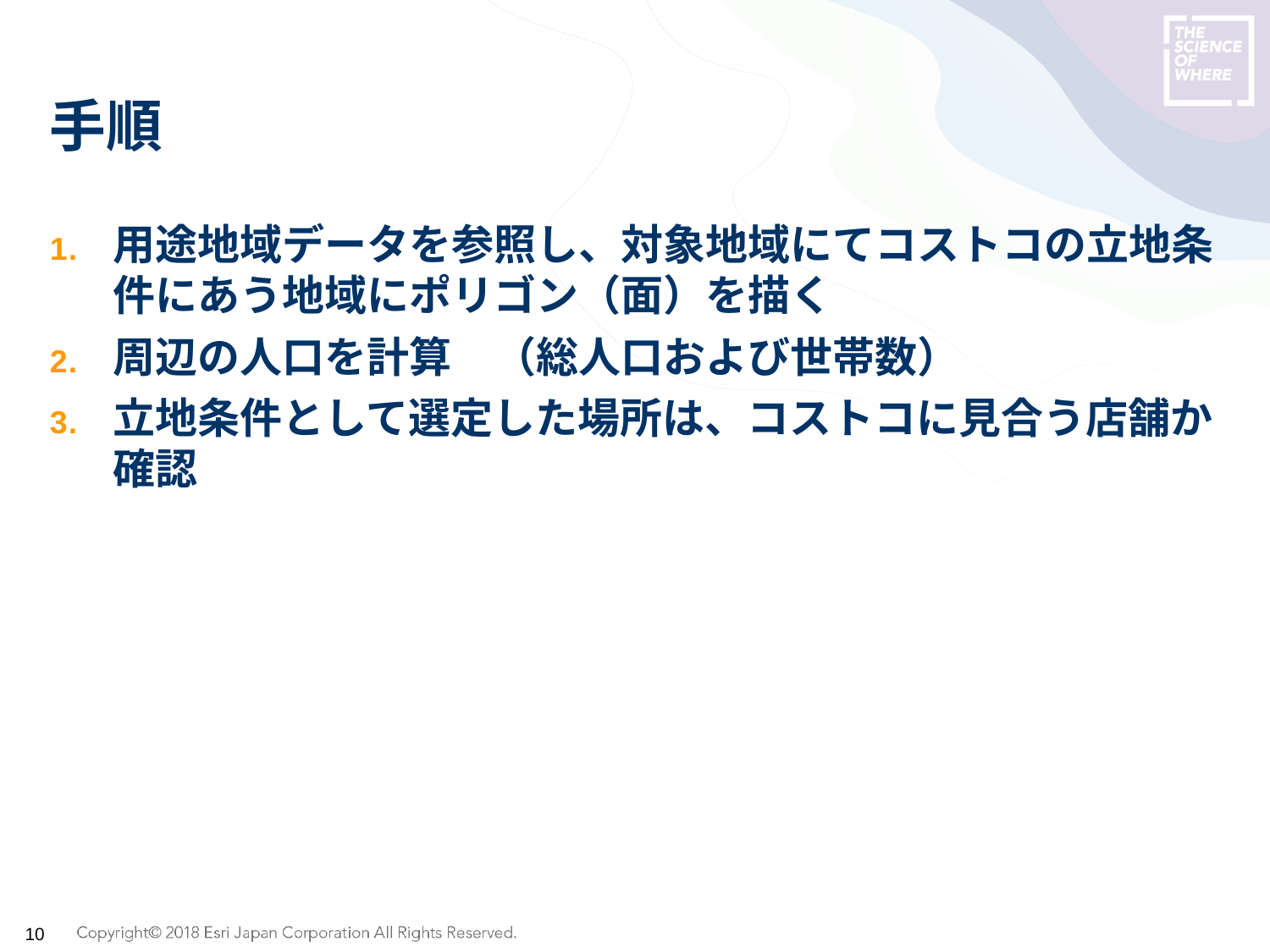

# 手順
用途地域データを参照し、対象地域にてコストコの立地条件にあう地域にポリゴン（面）を描く
周辺の人口を計算　（総人口および世帯数）
立地条件として選定した場所は、コストコに見合う店舗か確認
10